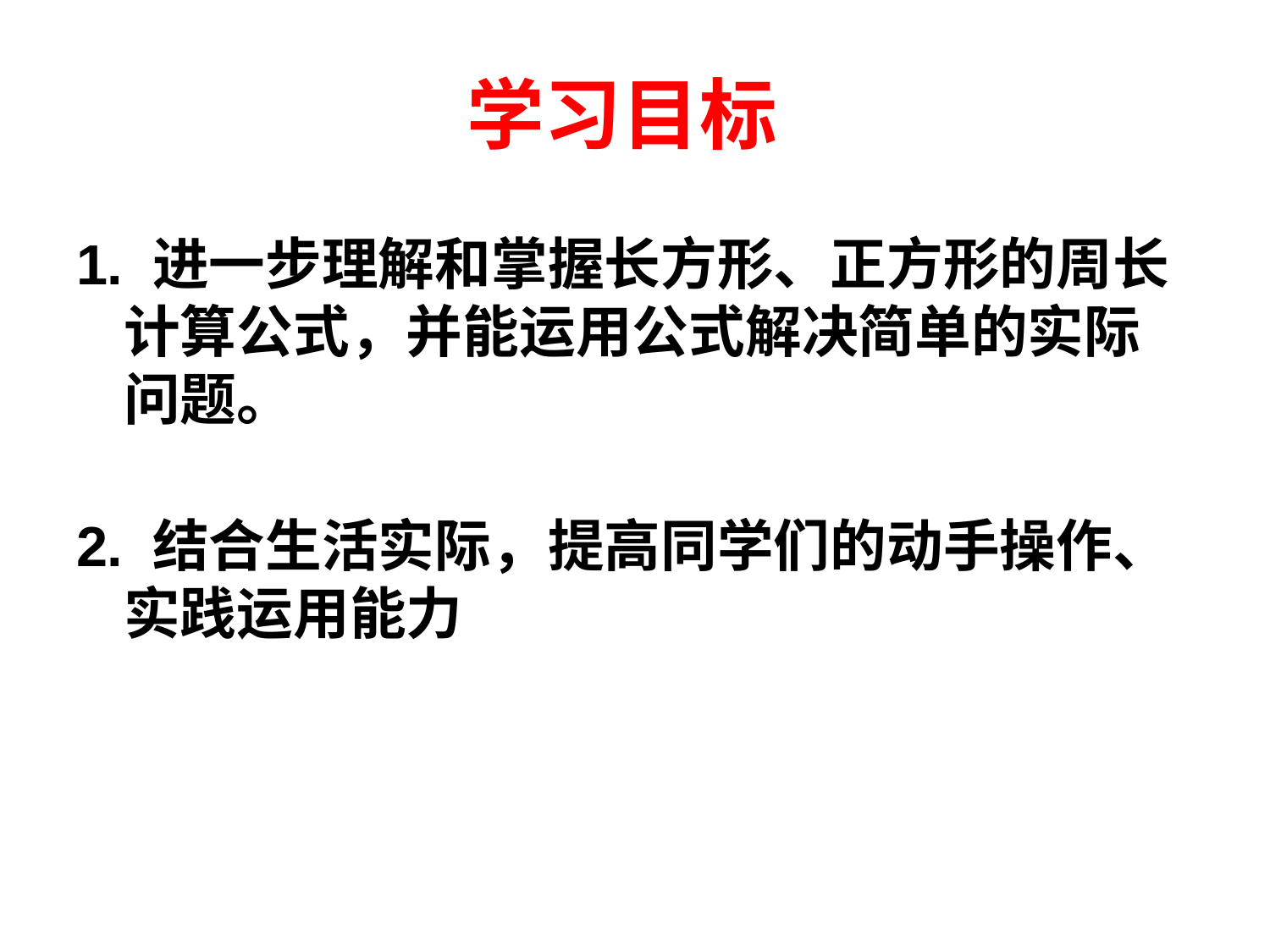

# 学习目标
1. 进一步理解和掌握长方形、正方形的周长计算公式，并能运用公式解决简单的实际问题。
2. 结合生活实际，提高同学们的动手操作、实践运用能力